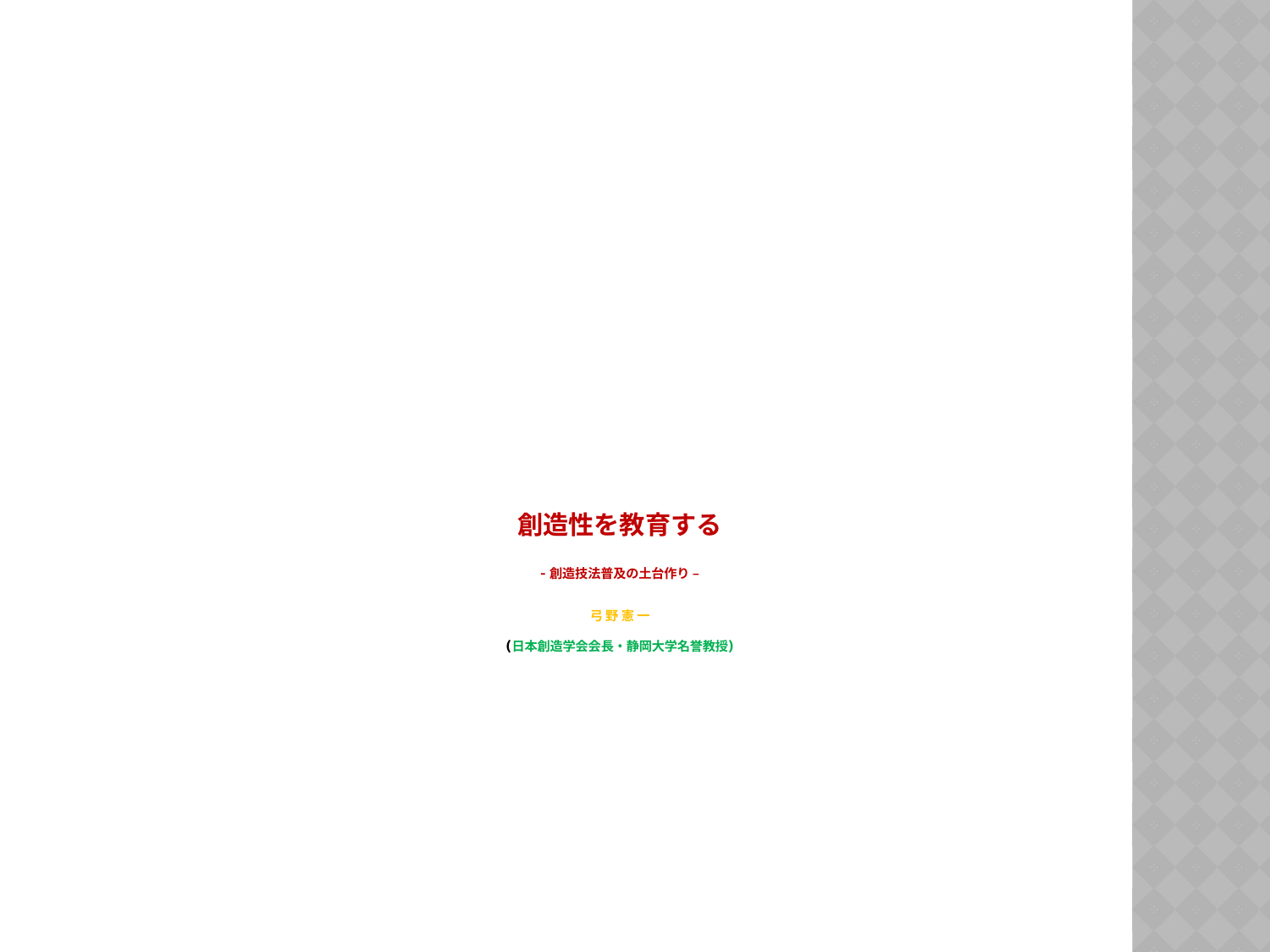

創造性を教育する
- 創造技法普及の土台作り –
 
弓 野 憲 一
(日本創造学会会長・静岡大学名誉教授)